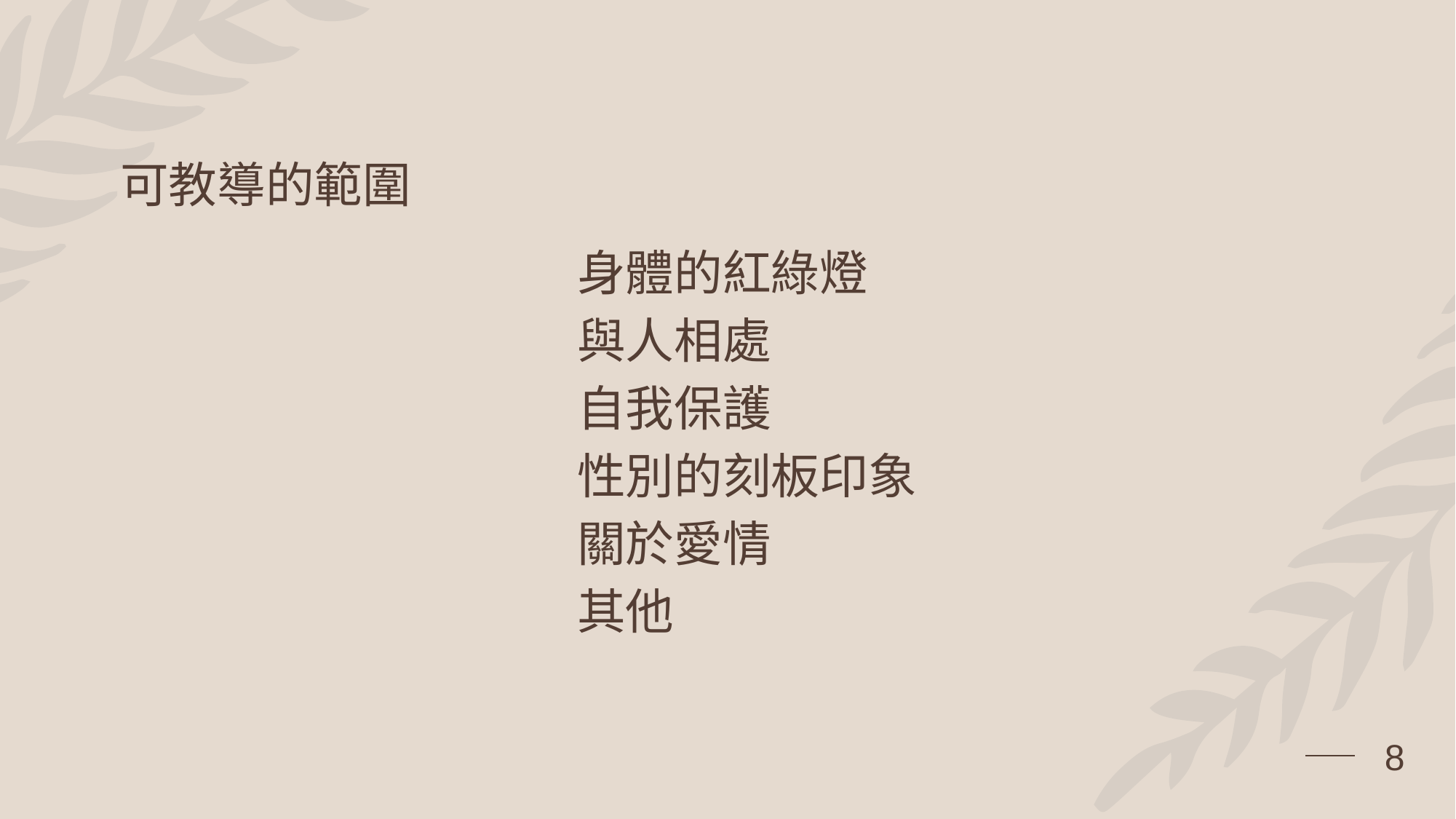

# 可教導的範圍

身體的紅綠燈
與人相處
自我保護
性別的刻板印象
關於愛情
其他

8